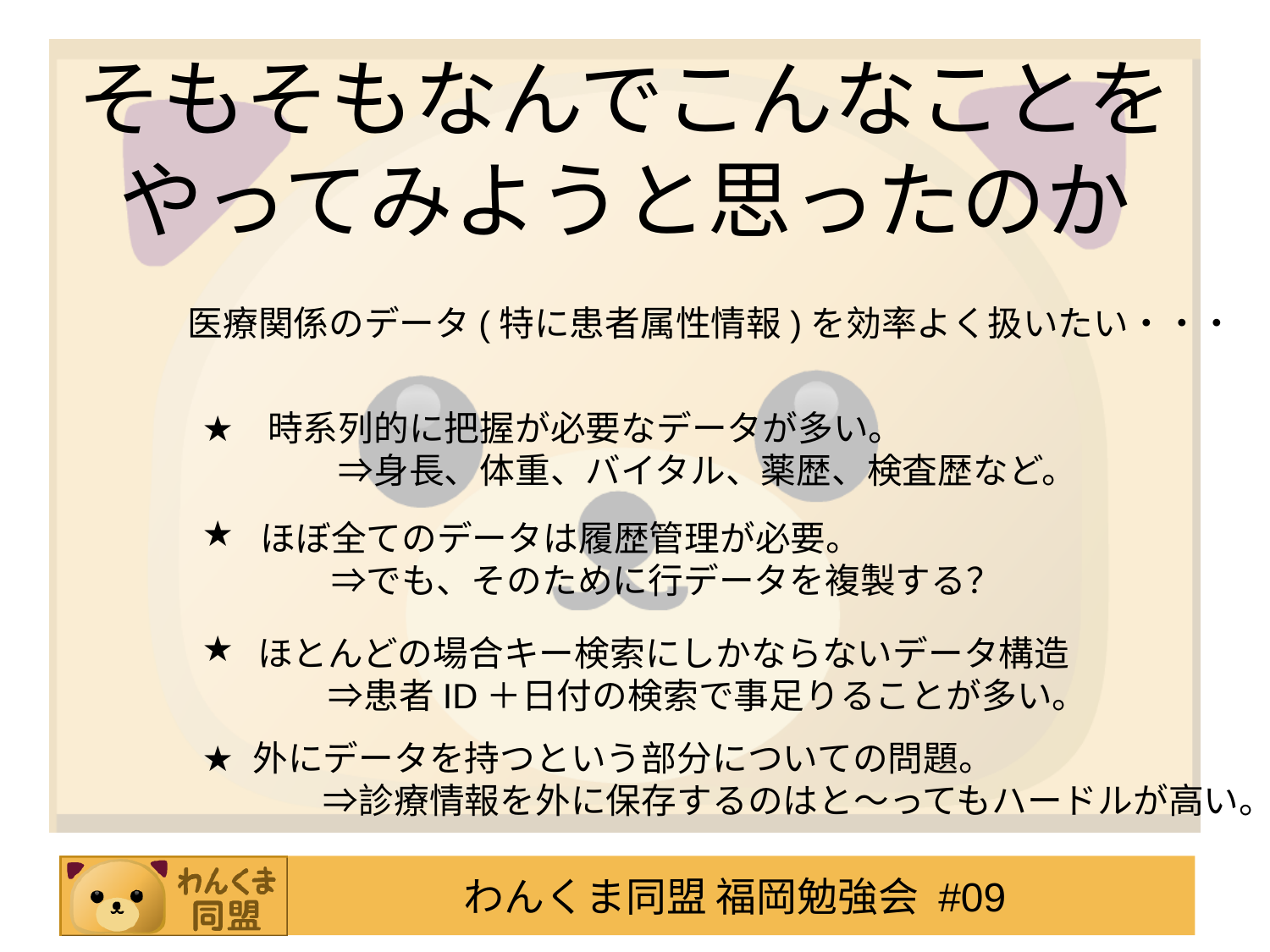

# そもそもなんでこんなことを やってみようと思ったのか
医療関係のデータ(特に患者属性情報)を効率よく扱いたい・・・
★
時系列的に把握が必要なデータが多い。
　　⇒身長、体重、バイタル、薬歴、検査歴など。
★
ほぼ全てのデータは履歴管理が必要。
　　⇒でも、そのために行データを複製する？
★
ほとんどの場合キー検索にしかならないデータ構造
　　⇒患者ID＋日付の検索で事足りることが多い。
★
外にデータを持つという部分についての問題。
　　⇒診療情報を外に保存するのはと～ってもハードルが高い。